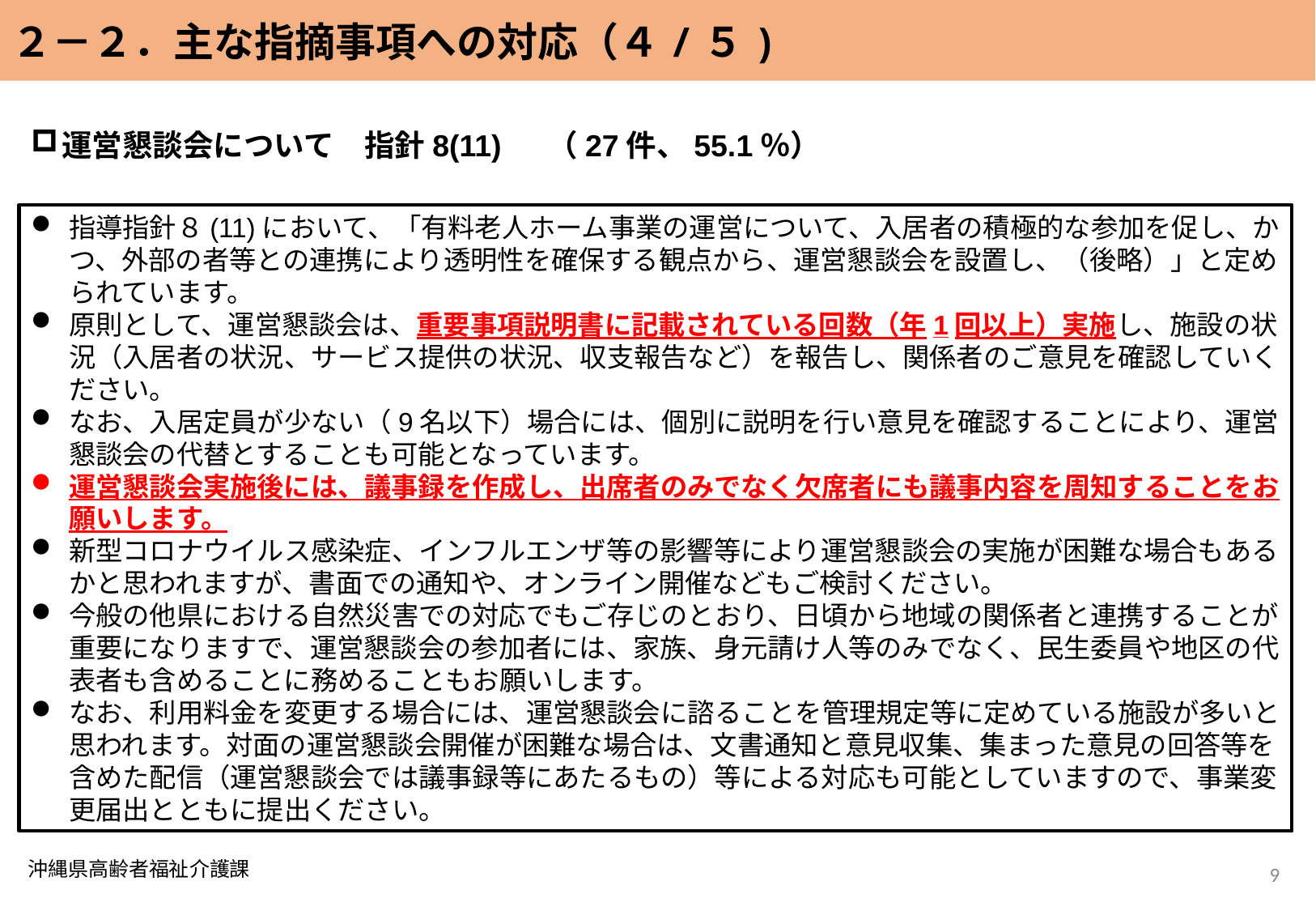

２－２．主な指摘事項への対応（４/５)
運営懇談会について　指針8(11) 　（27件、55.1％）
指導指針８(11)において、「有料老人ホーム事業の運営について、入居者の積極的な参加を促し、かつ、外部の者等との連携により透明性を確保する観点から、運営懇談会を設置し、（後略）」と定められています。
原則として、運営懇談会は、重要事項説明書に記載されている回数（年1回以上）実施し、施設の状況（入居者の状況、サービス提供の状況、収支報告など）を報告し、関係者のご意見を確認していください。
なお、入居定員が少ない（9名以下）場合には、個別に説明を行い意見を確認することにより、運営懇談会の代替とすることも可能となっています。
運営懇談会実施後には、議事録を作成し、出席者のみでなく欠席者にも議事内容を周知することをお願いします。
新型コロナウイルス感染症、インフルエンザ等の影響等により運営懇談会の実施が困難な場合もあるかと思われますが、書面での通知や、オンライン開催などもご検討ください。
今般の他県における自然災害での対応でもご存じのとおり、日頃から地域の関係者と連携することが重要になりますで、運営懇談会の参加者には、家族、身元請け人等のみでなく、民生委員や地区の代表者も含めることに務めることもお願いします。
なお、利用料金を変更する場合には、運営懇談会に諮ることを管理規定等に定めている施設が多いと思われます。対面の運営懇談会開催が困難な場合は、文書通知と意見収集、集まった意見の回答等を含めた配信（運営懇談会では議事録等にあたるもの）等による対応も可能としていますので、事業変更届出とともに提出ください。
沖縄県高齢者福祉介護課
9